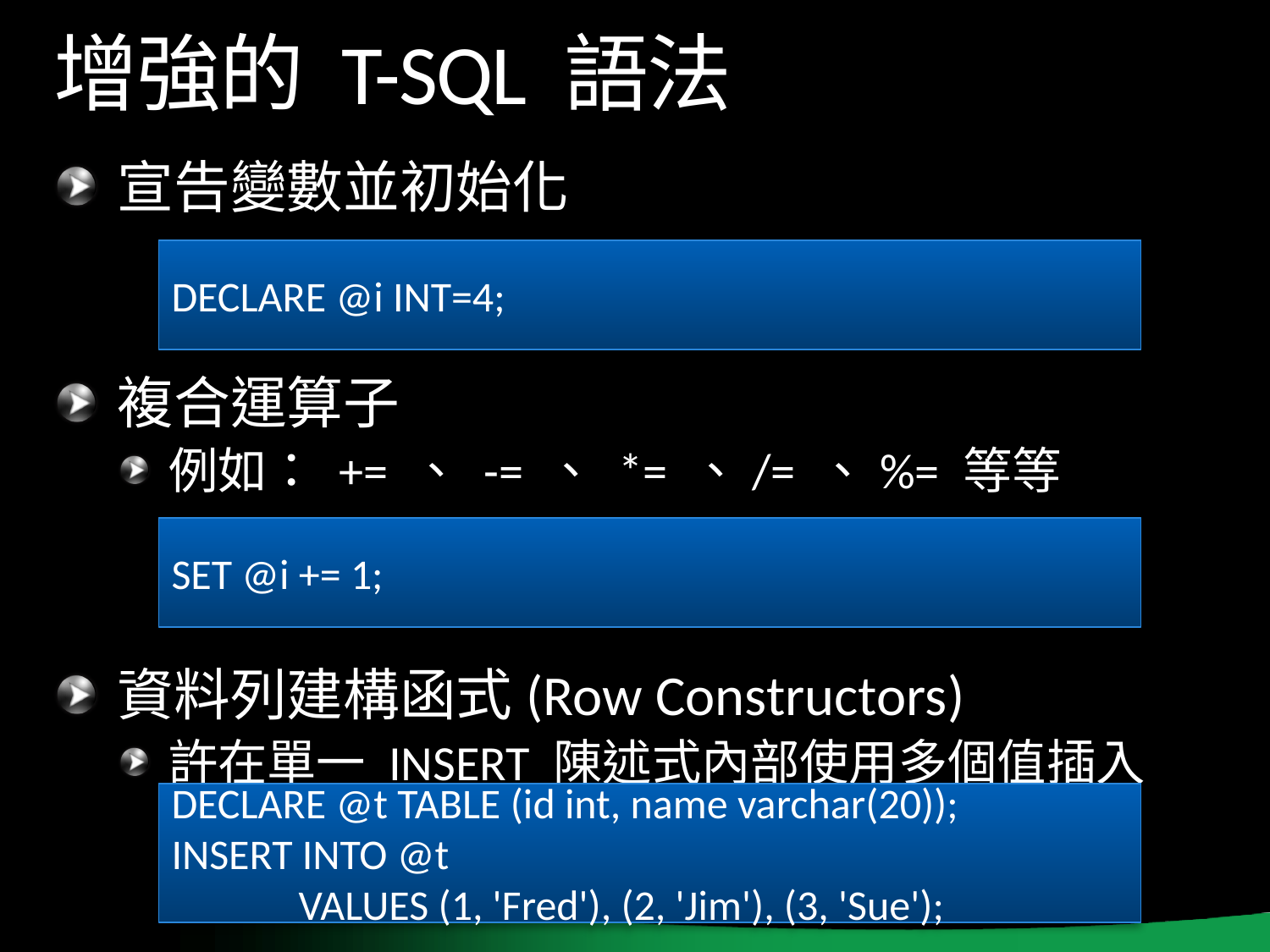

# 增強的 T-SQL 語法
宣告變數並初始化

複合運算子
例如： += 、 -= 、 *= 、/= 、%= 等等

資料列建構函式(Row Constructors)
許在單一 INSERT 陳述式內部使用多個值插入
DECLARE @i INT=4;
SET @i += 1;
DECLARE @t TABLE (id int, name varchar(20));
INSERT INTO @t
	VALUES (1, 'Fred'), (2, 'Jim'), (3, 'Sue');